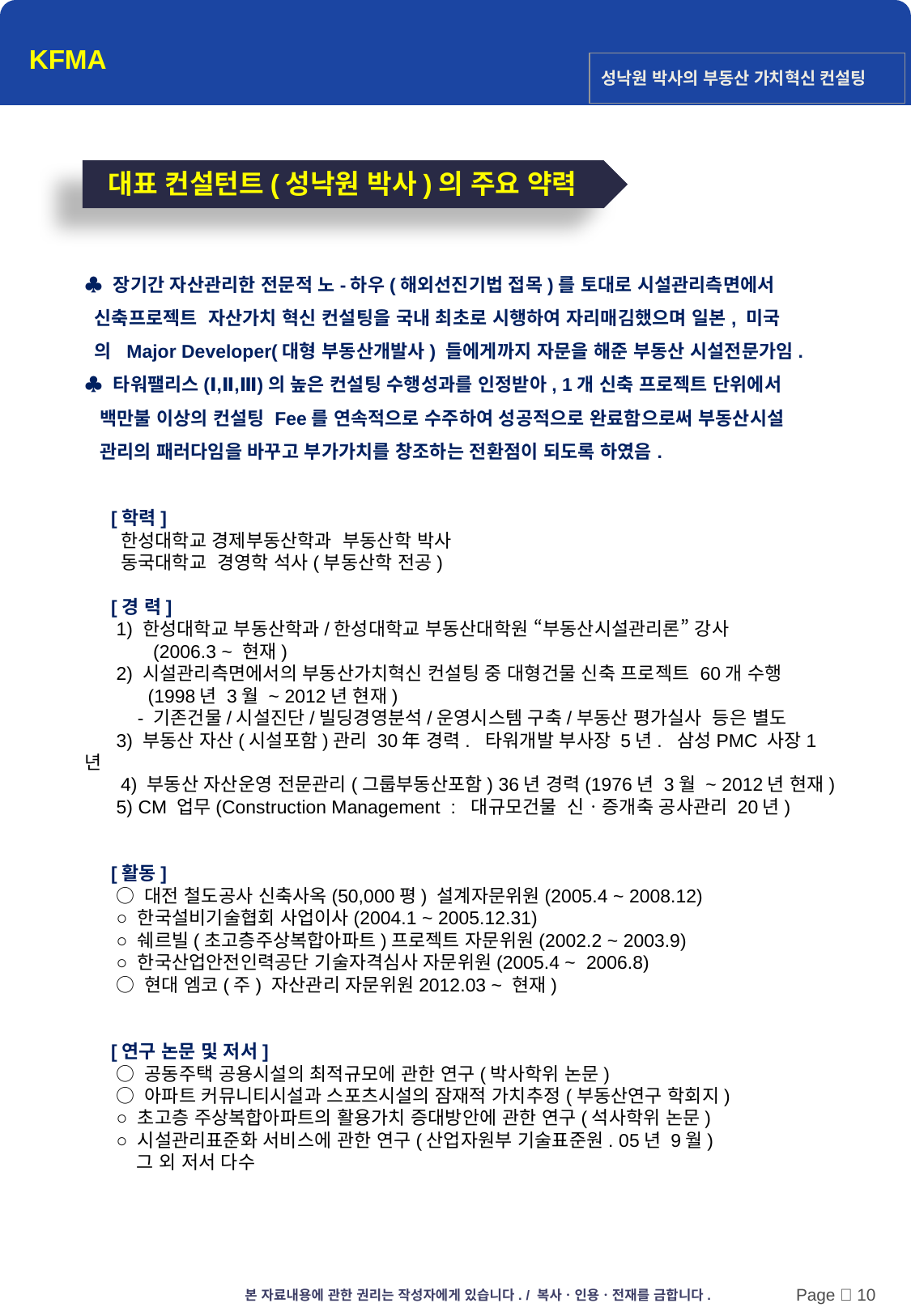

대표 컨설턴트(성낙원 박사)의 주요 약력
♣ 장기간 자산관리한 전문적 노-하우(해외선진기법 접목)를 토대로 시설관리측면에서
 신축프로젝트  자산가치 혁신 컨설팅을 국내 최초로 시행하여 자리매김했으며 일본, 미국
 의  Major Developer(대형 부동산개발사) 들에게까지 자문을 해준 부동산 시설전문가임.
♣ 타워팰리스(Ⅰ,Ⅱ,Ⅲ)의 높은 컨설팅 수행성과를 인정받아, 1개 신축 프로젝트 단위에서
  백만불 이상의 컨설팅 Fee를 연속적으로 수주하여 성공적으로 완료함으로써 부동산시설
  관리의 패러다임을 바꾸고 부가가치를 창조하는 전환점이 되도록 하였음.

     [학력]
      한성대학교 경제부동산학과  부동산학 박사
      동국대학교  경영학 석사(부동산학 전공)

     [경 력]
      1) 한성대학교 부동산학과/한성대학교 부동산대학원 “부동산시설관리론” 강사
             (2006.3 ~ 현재)
      2) 시설관리측면에서의 부동산가치혁신 컨설팅 중 대형건물 신축 프로젝트 60개 수행
            (1998년 3월 ~ 2012년 현재)
          - 기존건물/시설진단/빌딩경영분석/운영시스템 구축/부동산 평가실사  등은 별도
      3) 부동산 자산(시설포함)관리 30年 경력.  타워개발 부사장 5년.  삼성PMC 사장1년
      4) 부동산 자산운영 전문관리(그룹부동산포함) 36년 경력(1976년 3월 ~ 2012년 현재)
      5) CM 업무(Construction Management  :  대규모건물  신ㆍ증개축 공사관리 20년)

     [활동]
      ○ 대전 철도공사 신축사옥(50,000평) 설계자문위원(2005.4 ~ 2008.12)
      ○ 한국설비기술협회 사업이사(2004.1 ~ 2005.12.31)
      ○ 쉐르빌(초고층주상복합아파트)프로젝트 자문위원(2002.2 ~ 2003.9)
      ○ 한국산업안전인력공단 기술자격심사 자문위원(2005.4 ~  2006.8)
      ○ 현대 엠코(주) 자산관리 자문위원2012.03 ~ 현재)

     [연구 논문 및 저서]
      ○ 공동주택 공용시설의 최적규모에 관한 연구(박사학위 논문)
      ○ 아파트 커뮤니티시설과 스포츠시설의 잠재적 가치추정(부동산연구 학회지)
      ○ 초고층 주상복합아파트의 활용가치 증대방안에 관한 연구(석사학위 논문)
      ○ 시설관리표준화 서비스에 관한 연구(산업자원부 기술표준원. 05년 9월)
         그 외 저서 다수
본 자료내용에 관한 권리는 작성자에게 있습니다. / 복사ㆍ인용ㆍ전재를 금합니다.